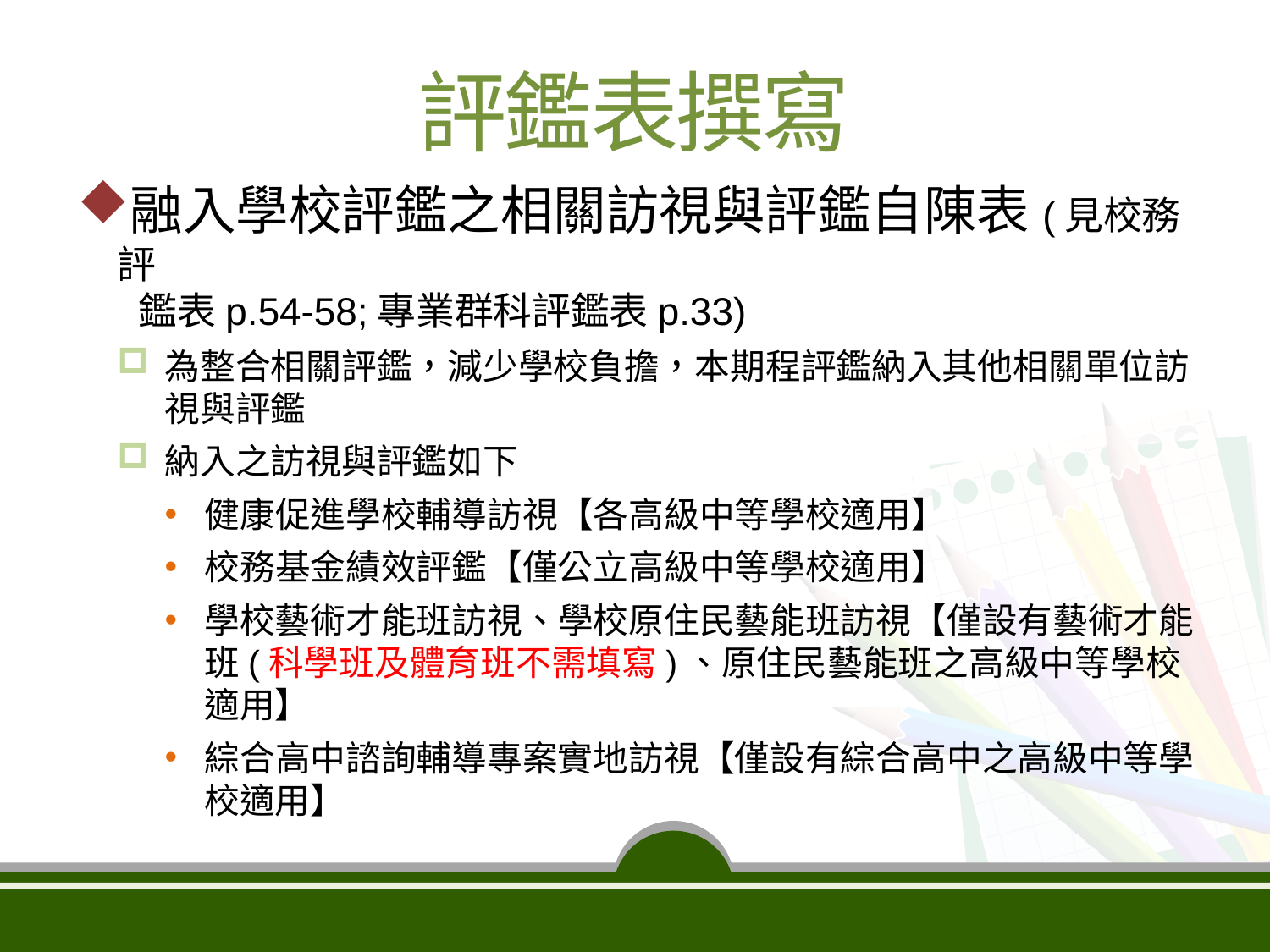

評鑑表撰寫
融入學校評鑑之相關訪視與評鑑自陳表(見校務評
      鑑表p.54-58;專業群科評鑑表p.33)
為整合相關評鑑，減少學校負擔，本期程評鑑納入其他相關單位訪視與評鑑
納入之訪視與評鑑如下
健康促進學校輔導訪視【各高級中等學校適用】
校務基金績效評鑑【僅公立高級中等學校適用】
學校藝術才能班訪視、學校原住民藝能班訪視【僅設有藝術才能班(科學班及體育班不需填寫)、原住民藝能班之高級中等學校適用】
綜合高中諮詢輔導專案實地訪視【僅設有綜合高中之高級中等學校適用】